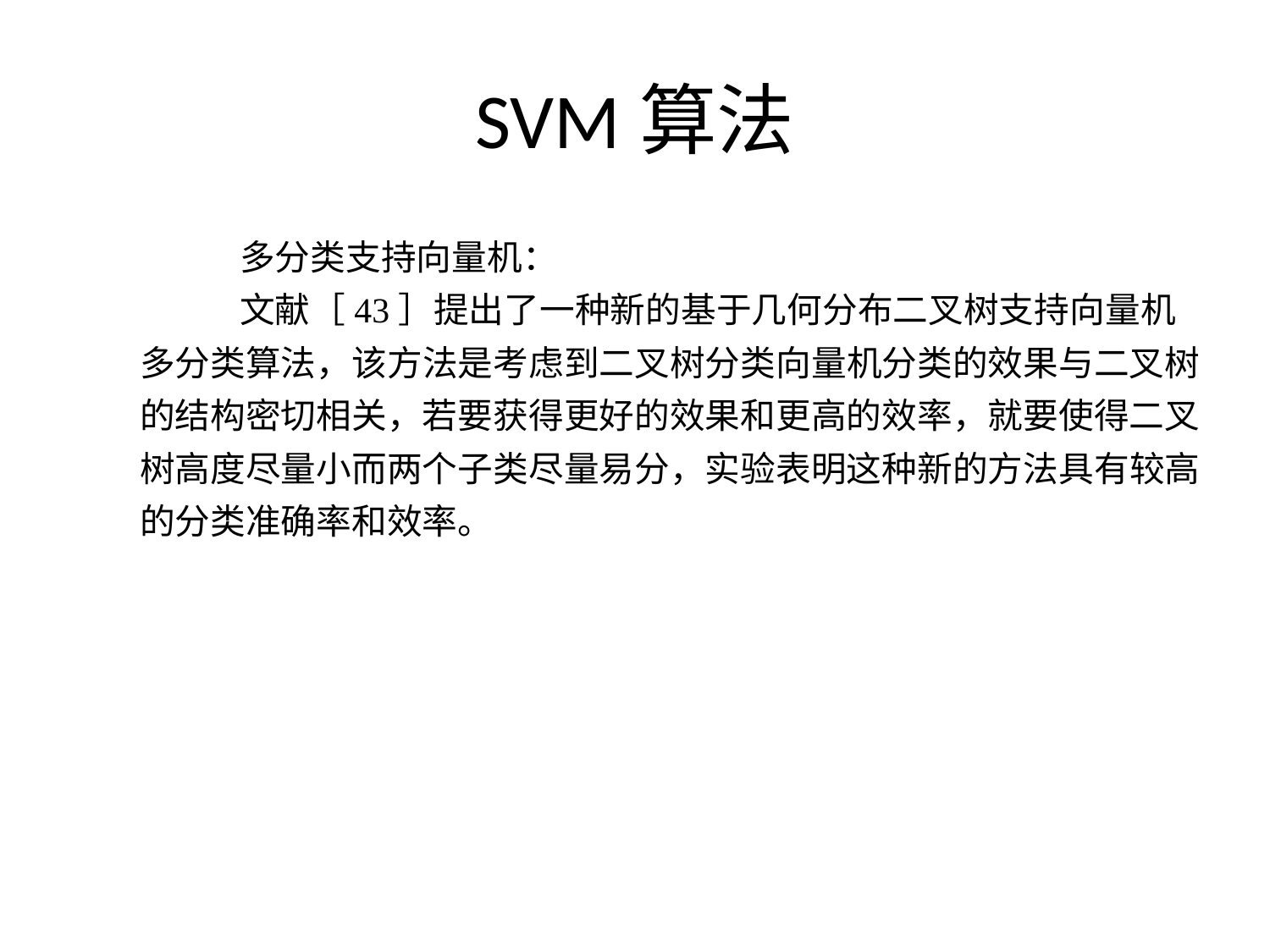

# SVM算法
多分类支持向量机：
文献［43］提出了一种新的基于几何分布二叉树支持向量机多分类算法，该方法是考虑到二叉树分类向量机分类的效果与二叉树的结构密切相关，若要获得更好的效果和更高的效率，就要使得二叉树高度尽量小而两个子类尽量易分，实验表明这种新的方法具有较高的分类准确率和效率。